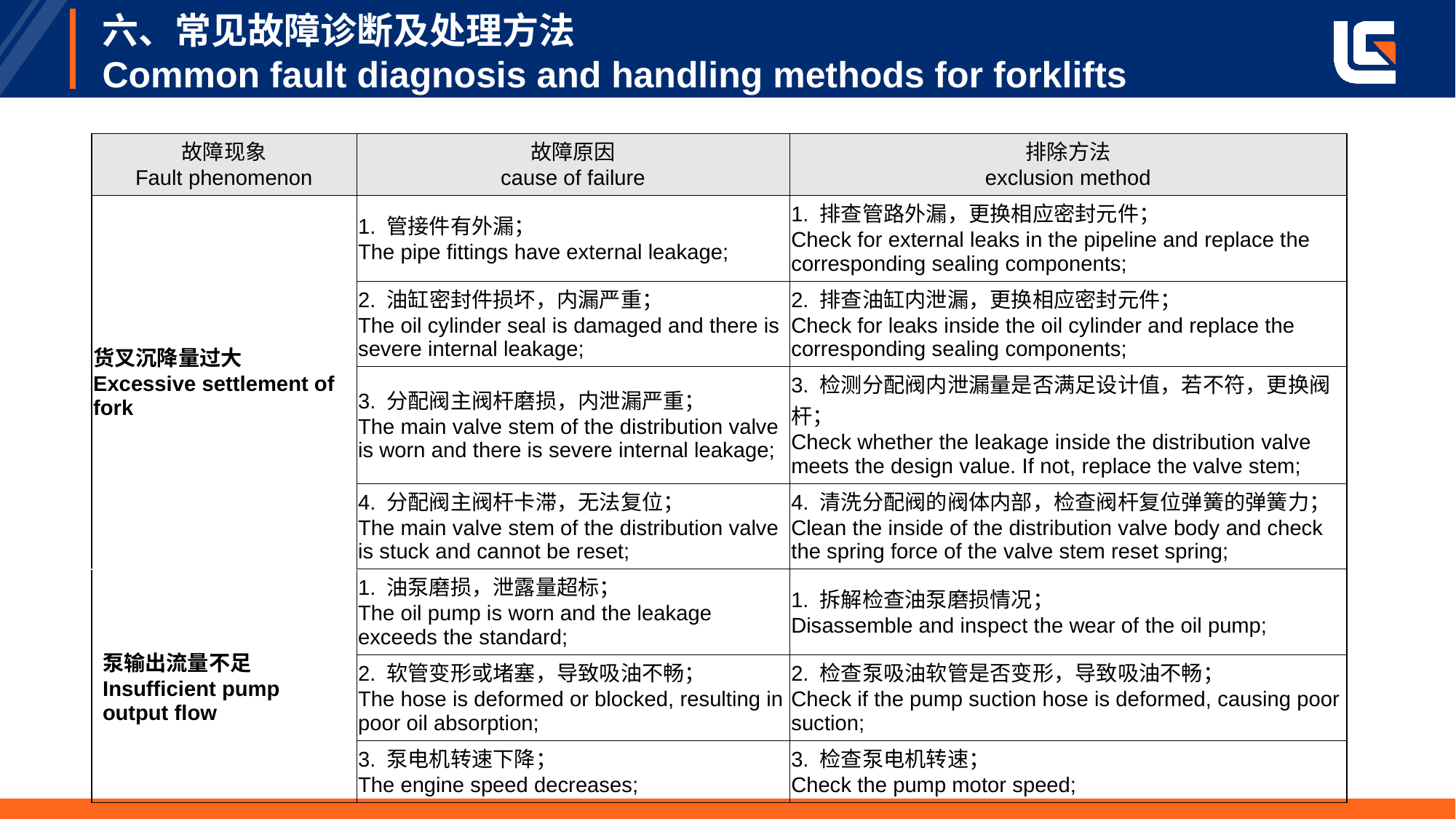

# 六、常见故障诊断及处理方法 Common fault diagnosis and handling methods for forklifts
| 故障现象 Fault phenomenon | 故障原因 cause of failure | 排除方法 exclusion method |
| --- | --- | --- |
| 货叉沉降量过大 Excessive settlement of fork | 1. 管接件有外漏； The pipe fittings have external leakage; | 1. 排查管路外漏，更换相应密封元件； Check for external leaks in the pipeline and replace the corresponding sealing components; |
|  | 2. 油缸密封件损坏，内漏严重； The oil cylinder seal is damaged and there is severe internal leakage; | 2. 排查油缸内泄漏，更换相应密封元件； Check for leaks inside the oil cylinder and replace the corresponding sealing components; |
|  | 3. 分配阀主阀杆磨损，内泄漏严重； The main valve stem of the distribution valve is worn and there is severe internal leakage; | 3. 检测分配阀内泄漏量是否满足设计值，若不符，更换阀杆； Check whether the leakage inside the distribution valve meets the design value. If not, replace the valve stem; |
|  | 4. 分配阀主阀杆卡滞，无法复位； The main valve stem of the distribution valve is stuck and cannot be reset; | 4. 清洗分配阀的阀体内部，检查阀杆复位弹簧的弹簧力； Clean the inside of the distribution valve body and check the spring force of the valve stem reset spring; |
| 泵输出流量不足 Insufficient pump output flow | 1. 油泵磨损，泄露量超标； The oil pump is worn and the leakage exceeds the standard; | 1. 拆解检查油泵磨损情况； Disassemble and inspect the wear of the oil pump; |
|  | 2. 软管变形或堵塞，导致吸油不畅； The hose is deformed or blocked, resulting in poor oil absorption; | 2. 检查泵吸油软管是否变形，导致吸油不畅； Check if the pump suction hose is deformed, causing poor suction; |
|  | 3. 泵电机转速下降； The engine speed decreases; | 3. 检查泵电机转速； Check the pump motor speed; |